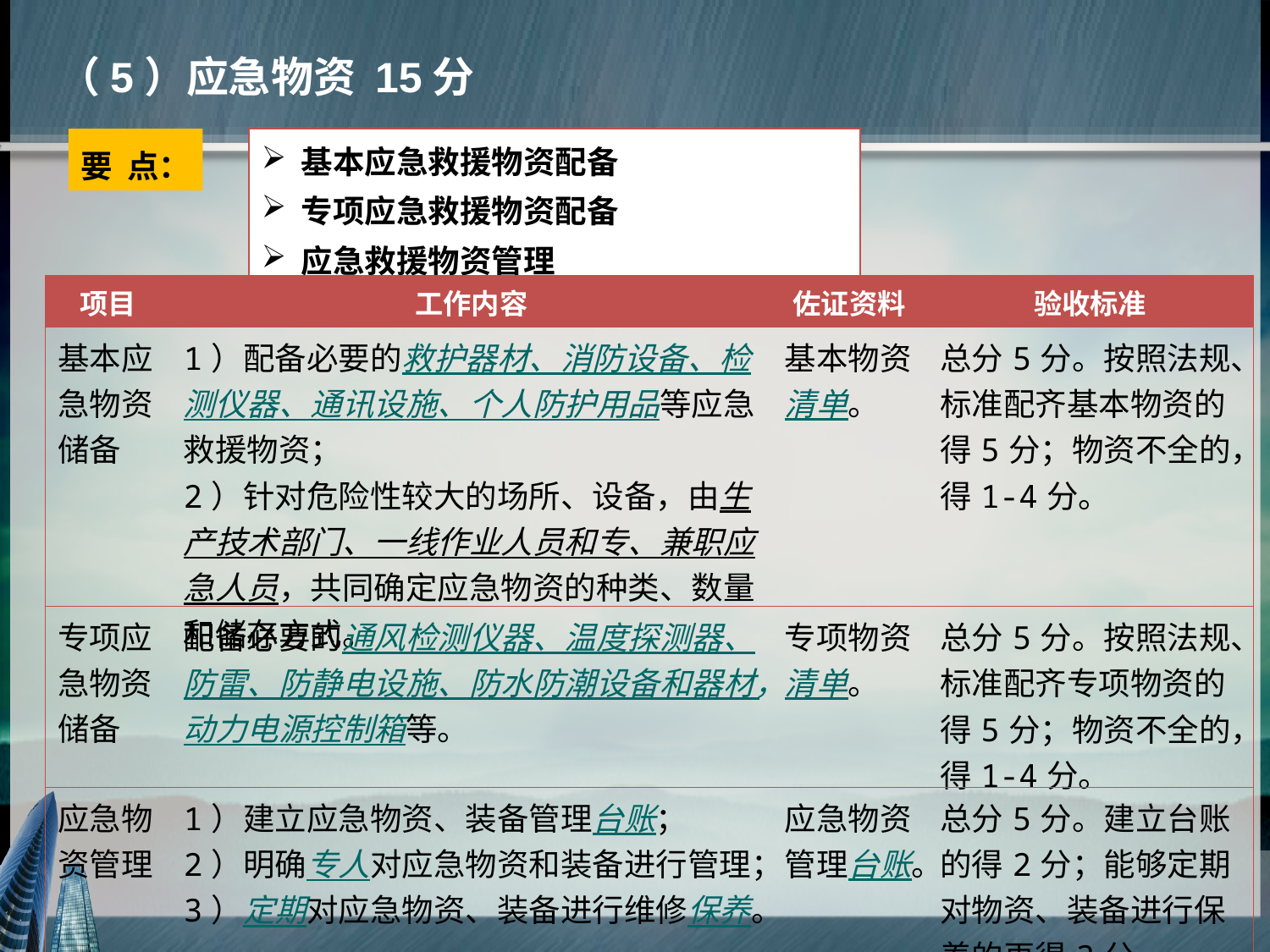

（5）应急物资 15分
要  点：
基本应急救援物资配备
专项应急救援物资配备
应急救援物资管理
| 项目 | 工作内容 | 佐证资料 | 验收标准 |
| --- | --- | --- | --- |
| 基本应急物资储备 | 1）配备必要的救护器材、消防设备、检测仪器、通讯设施、个人防护用品等应急救援物资； 2）针对危险性较大的场所、设备，由生产技术部门、一线作业人员和专、兼职应急人员，共同确定应急物资的种类、数量和储存方式。 | 基本物资清单。 | 总分5分。按照法规、标准配齐基本物资的得5分；物资不全的，得1-4分。 |
| 专项应急物资储备 | 配备必要的通风检测仪器、温度探测器、防雷、防静电设施、防水防潮设备和器材，动力电源控制箱等。 | 专项物资清单。 | 总分5分。按照法规、标准配齐专项物资的得5分；物资不全的，得1-4分。 |
| 应急物资管理 | 1）建立应急物资、装备管理台账； 2）明确专人对应急物资和装备进行管理； 3）定期对应急物资、装备进行维修保养。 | 应急物资管理台账。 | 总分5分。建立台账的得2分；能够定期对物资、装备进行保养的再得3分。 |